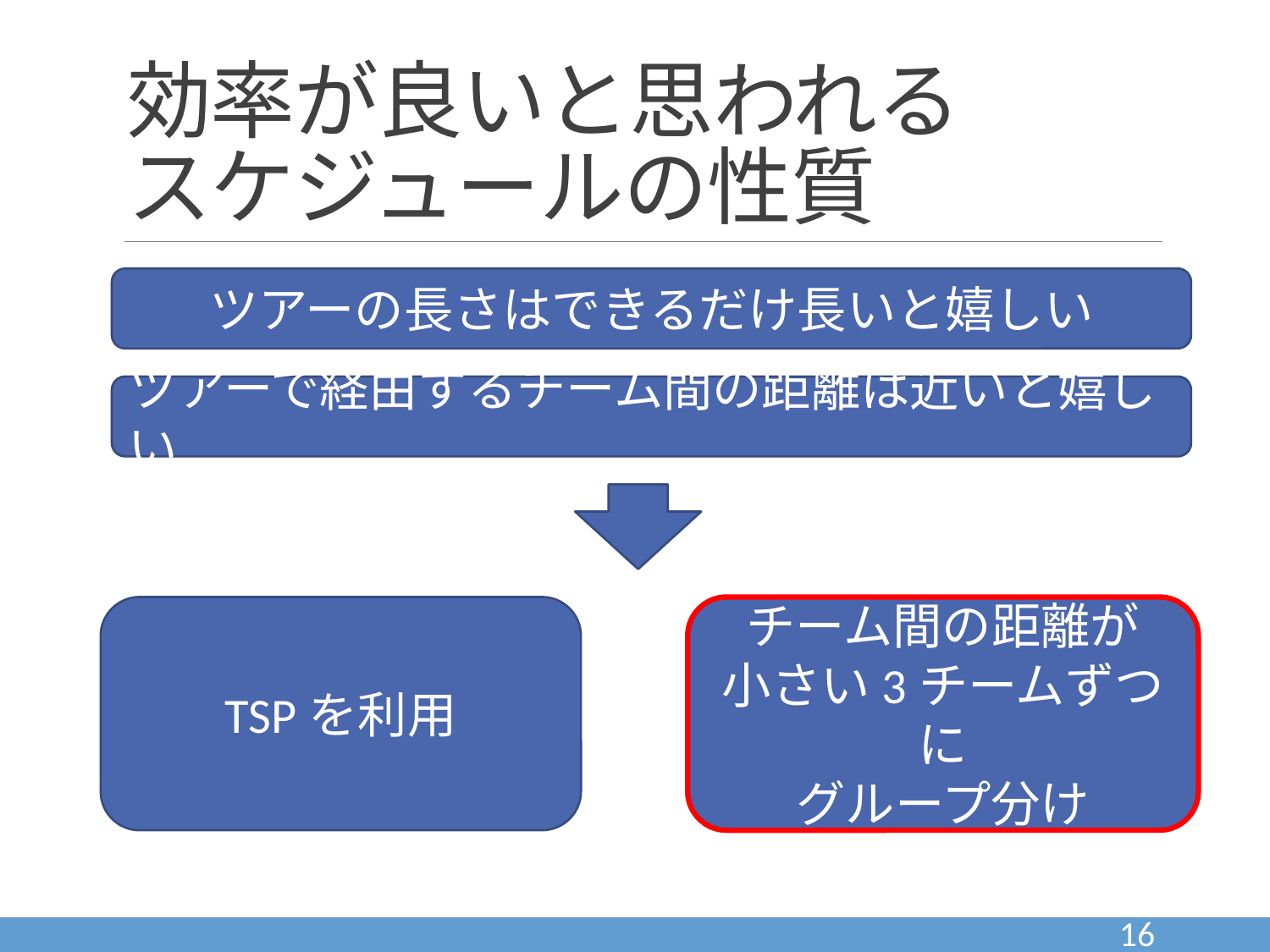

# 効率が良いと思われる スケジュールの性質
ツアーの長さはできるだけ長いと嬉しい
ツアーで経由するチーム間の距離は近いと嬉しい

TSPを利用
チーム間の距離が
小さい3チームずつに
グループ分け
16